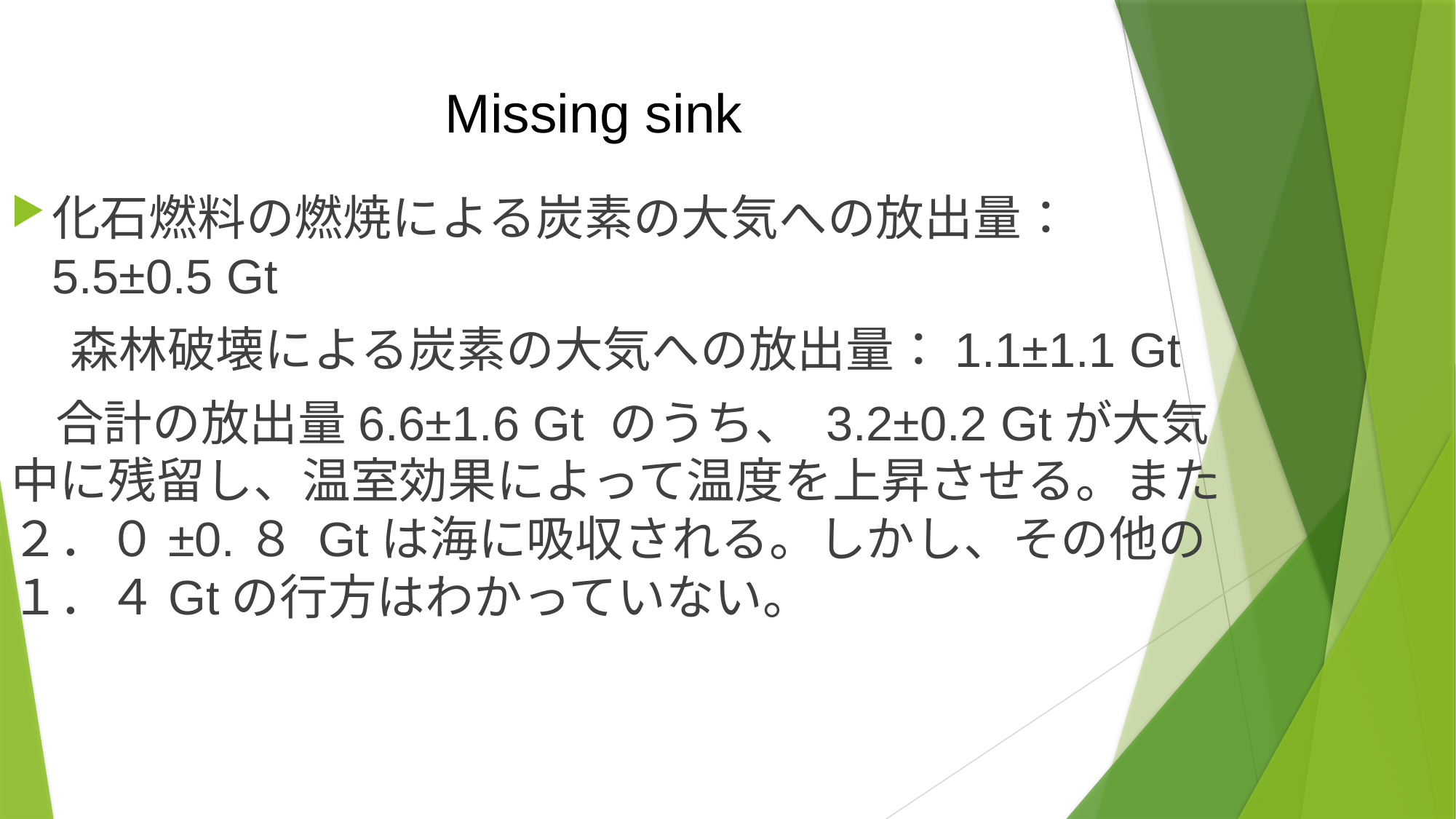

# Missing sink
化石燃料の燃焼による炭素の大気への放出量：5.5±0.5 Gt
　 森林破壊による炭素の大気への放出量：1.1±1.1 Gt
   合計の放出量6.6±1.6 Gt のうち、 3.2±0.2 Gtが大気中に残留し、温室効果によって温度を上昇させる。また２．０±0.８ Gtは海に吸収される。しかし、その他の１．４Gtの行方はわかっていない。